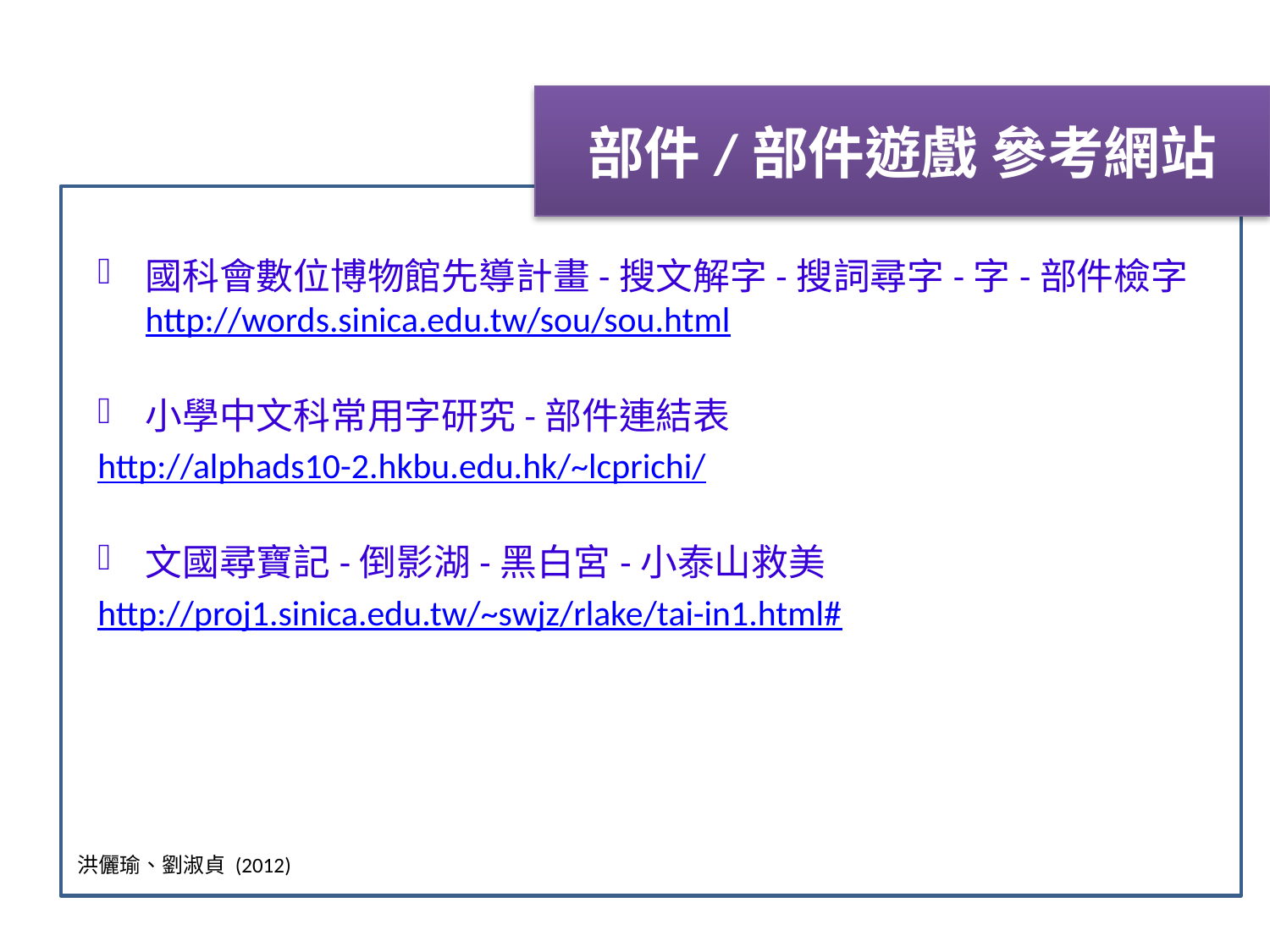

部件/部件遊戲 參考網站

國科會數位博物館先導計畫-搜文解字-搜詞尋字-字-部件檢字http://words.sinica.edu.tw/sou/sou.html
小學中文科常用字研究-部件連結表
http://alphads10-2.hkbu.edu.hk/~lcprichi/
文國尋寶記-倒影湖-黑白宮-小泰山救美
http://proj1.sinica.edu.tw/~swjz/rlake/tai-in1.html#

洪儷瑜、劉淑貞 (2012)